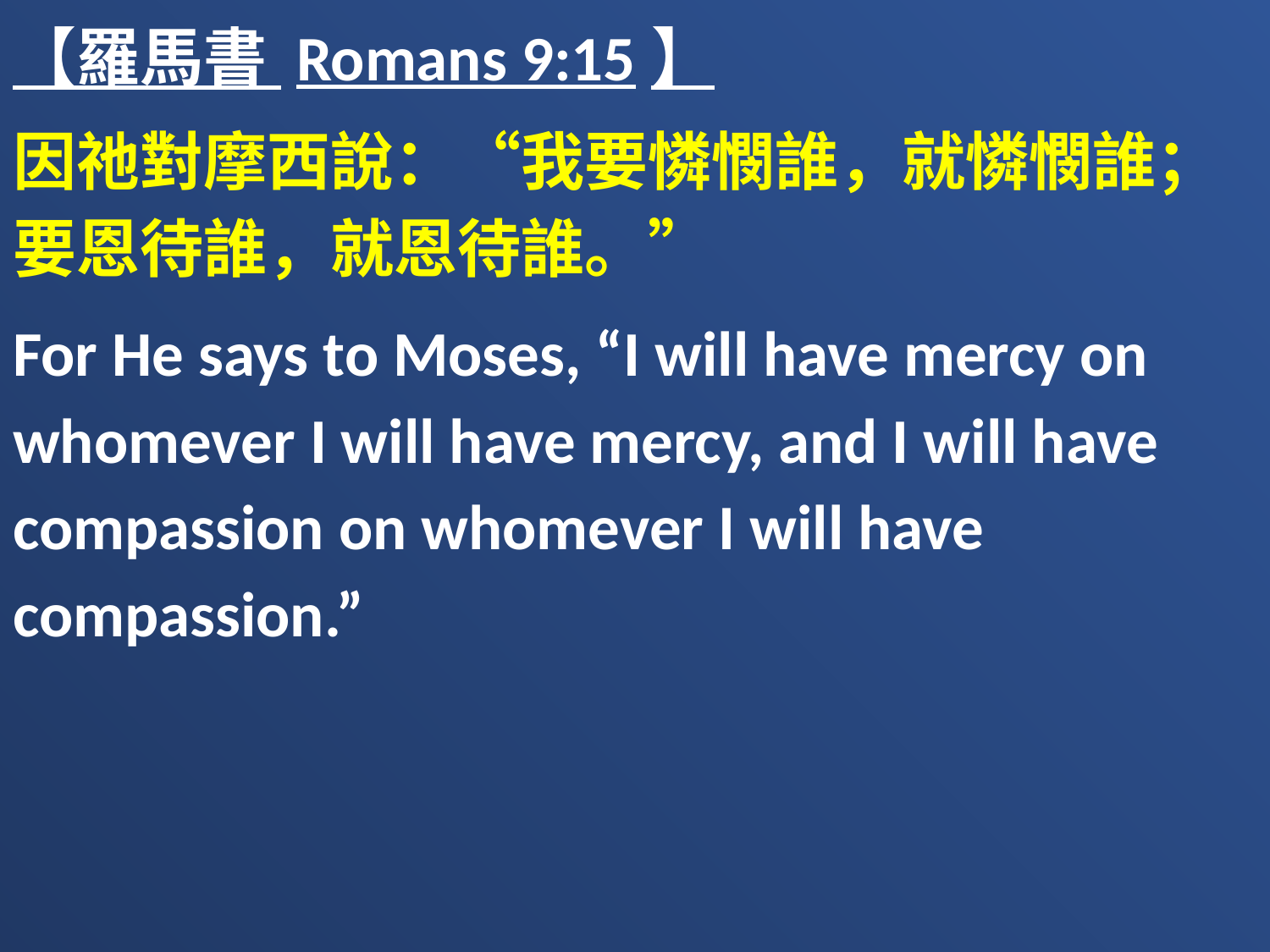

【羅馬書 Romans 9:15】
因祂對摩西說：“我要憐憫誰，就憐憫誰；要恩待誰，就恩待誰。”
For He says to Moses, “I will have mercy on whomever I will have mercy, and I will have compassion on whomever I will have compassion.”